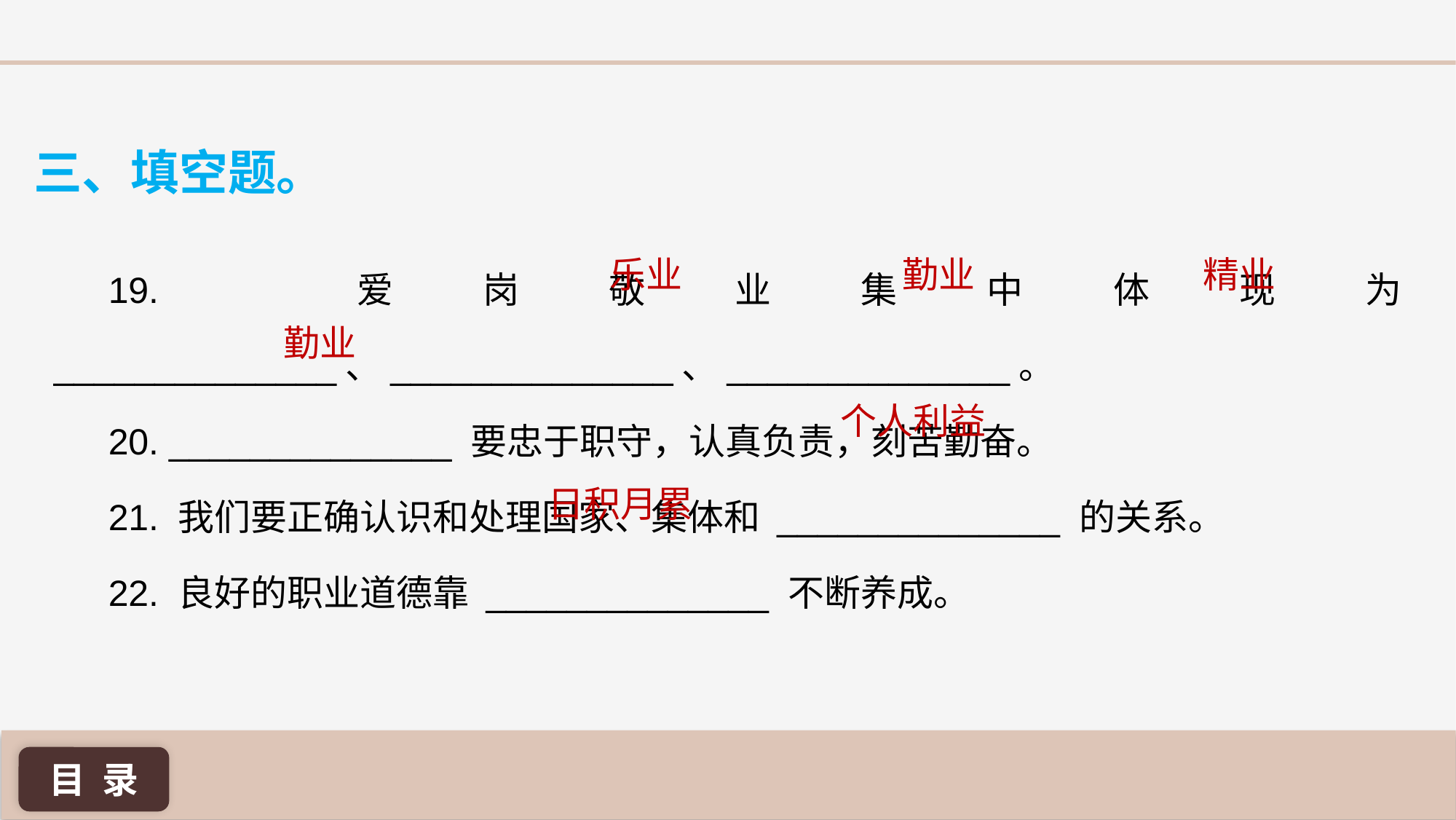

三、填空题。
乐业
勤业
精业
19. 爱岗敬业集中体现为 ______________、______________、______________。
20. ______________ 要忠于职守，认真负责，刻苦勤奋。
21. 我们要正确认识和处理国家、集体和 ______________ 的关系。
22. 良好的职业道德靠 ______________ 不断养成。
勤业
个人利益
日积月累